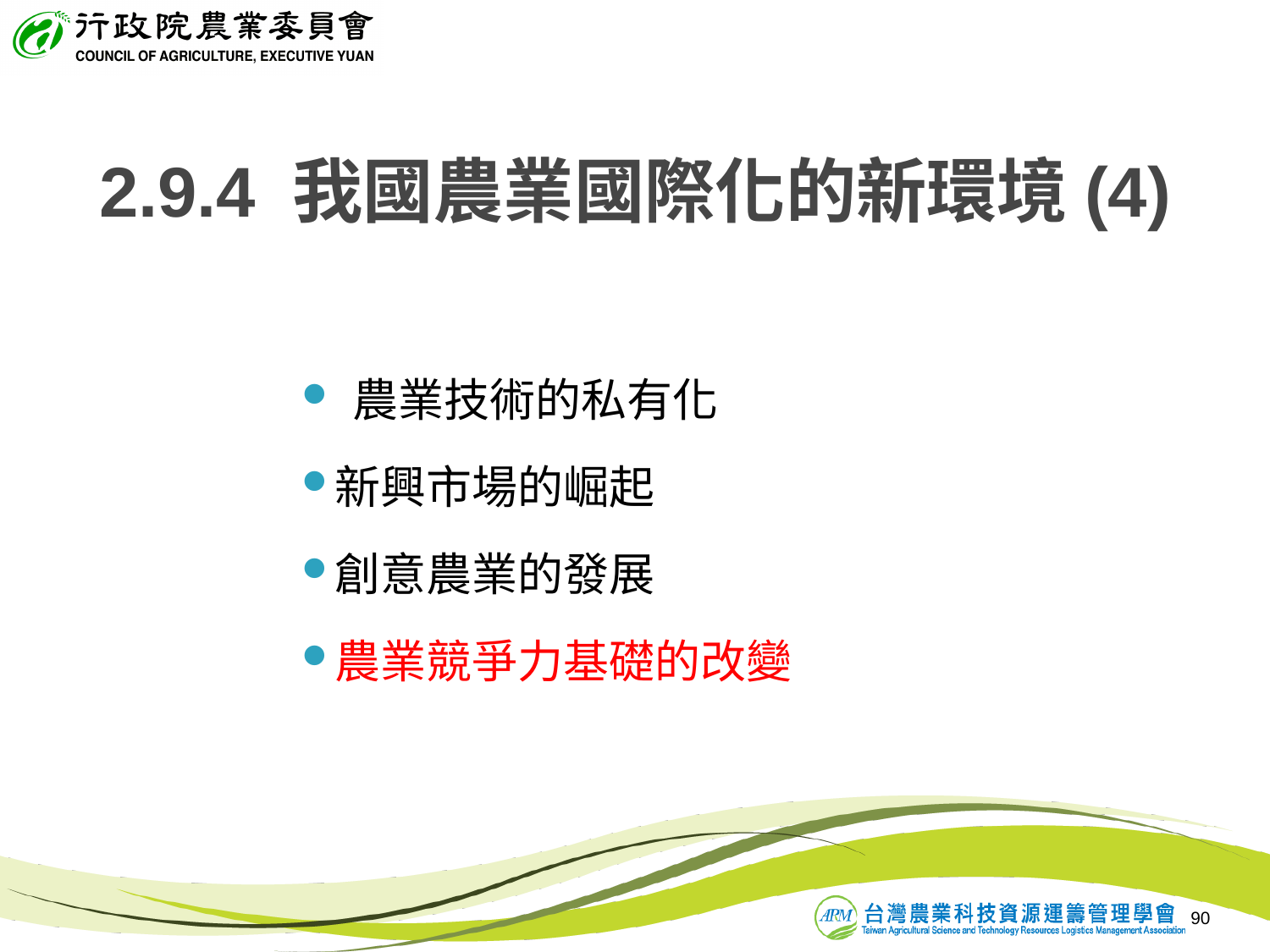

2.9.4 我國農業國際化的新環境(4)
 農業技術的私有化
新興市場的崛起
創意農業的發展
農業競爭力基礎的改變

90